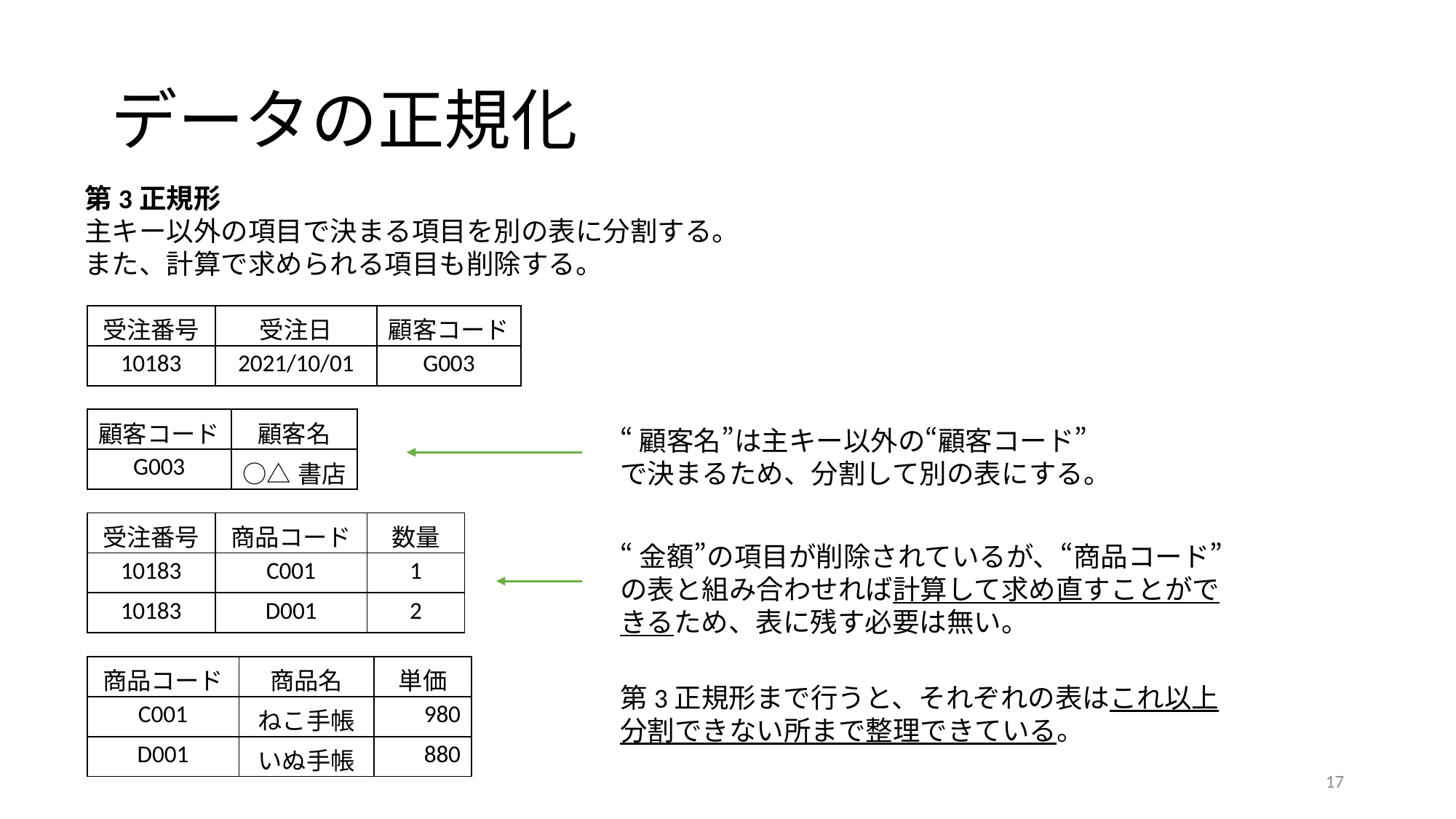

# データの正規化
第3正規形
主キー以外の項目で決まる項目を別の表に分割する。
また、計算で求められる項目も削除する。
| 受注番号 | 受注日 | 顧客コード |
| --- | --- | --- |
| 10183 | 2021/10/01 | G003 |
| 顧客コード | 顧客名 |
| --- | --- |
| G003 | ○△書店 |
“顧客名”は主キー以外の“顧客コード”で決まるため、分割して別の表にする。
| 受注番号 | 商品コード | 数量 |
| --- | --- | --- |
| 10183 | C001 | 1 |
| 10183 | D001 | 2 |
“金額”の項目が削除されているが、“商品コード”の表と組み合わせれば計算して求め直すことができるため、表に残す必要は無い。
| 商品コード | 商品名 | 単価 |
| --- | --- | --- |
| C001 | ねこ手帳 | 980 |
| D001 | いぬ手帳 | 880 |
第3正規形まで行うと、それぞれの表はこれ以上分割できない所まで整理できている。
17